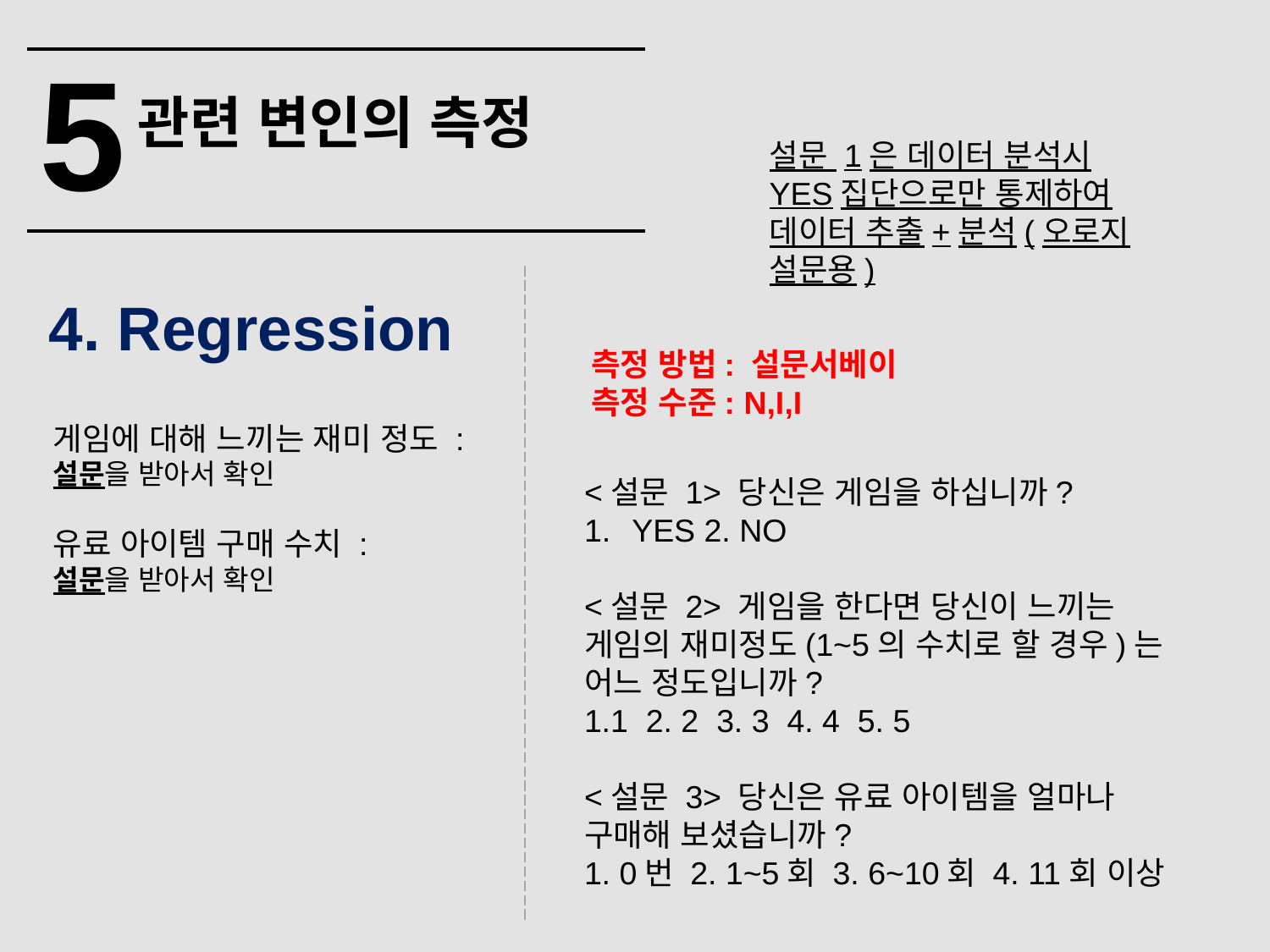

5
관련 변인의 측정
설문 1은 데이터 분석시 YES집단으로만 통제하여 데이터 추출+분석(오로지 설문용)
4. Regression
측정 방법: 설문서베이
측정 수준: N,I,I
게임에 대해 느끼는 재미 정도 :
설문을 받아서 확인

유료 아이템 구매 수치 :
설문을 받아서 확인
<설문 1> 당신은 게임을 하십니까?
YES 2. NO

<설문 2> 게임을 한다면 당신이 느끼는 게임의 재미정도(1~5의 수치로 할 경우)는 어느 정도입니까?
1.1  2. 2  3. 3  4. 4  5. 5

<설문 3> 당신은 유료 아이템을 얼마나 구매해 보셨습니까?
1. 0번 2. 1~5회 3. 6~10회 4. 11회 이상